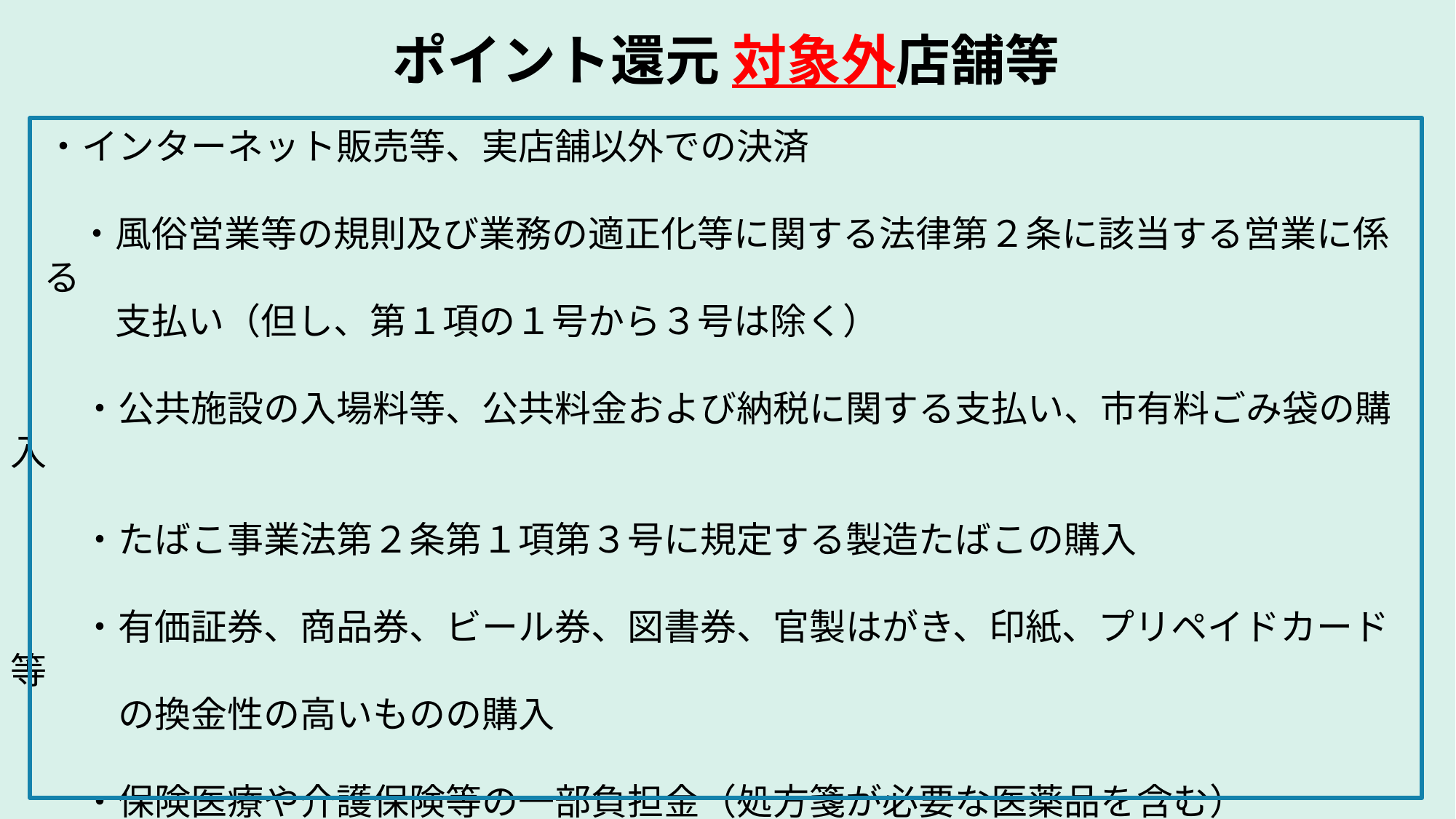

ポイント還元 対象外店舗等
・インターネット販売等、実店舗以外での決済

・風俗営業等の規則及び業務の適正化等に関する法律第２条に該当する営業に係る
　支払い（但し、第１項の１号から３号は除く）

　・公共施設の入場料等、公共料金および納税に関する支払い、市有料ごみ袋の購入

　・たばこ事業法第２条第１項第３号に規定する製造たばこの購入

　・有価証券、商品券、ビール券、図書券、官製はがき、印紙、プリペイドカード等
　　の換金性の高いものの購入

　・保険医療や介護保険等の一部負担金（処方箋が必要な医薬品を含む）

　・市が適当でないと認める者又は店舗等